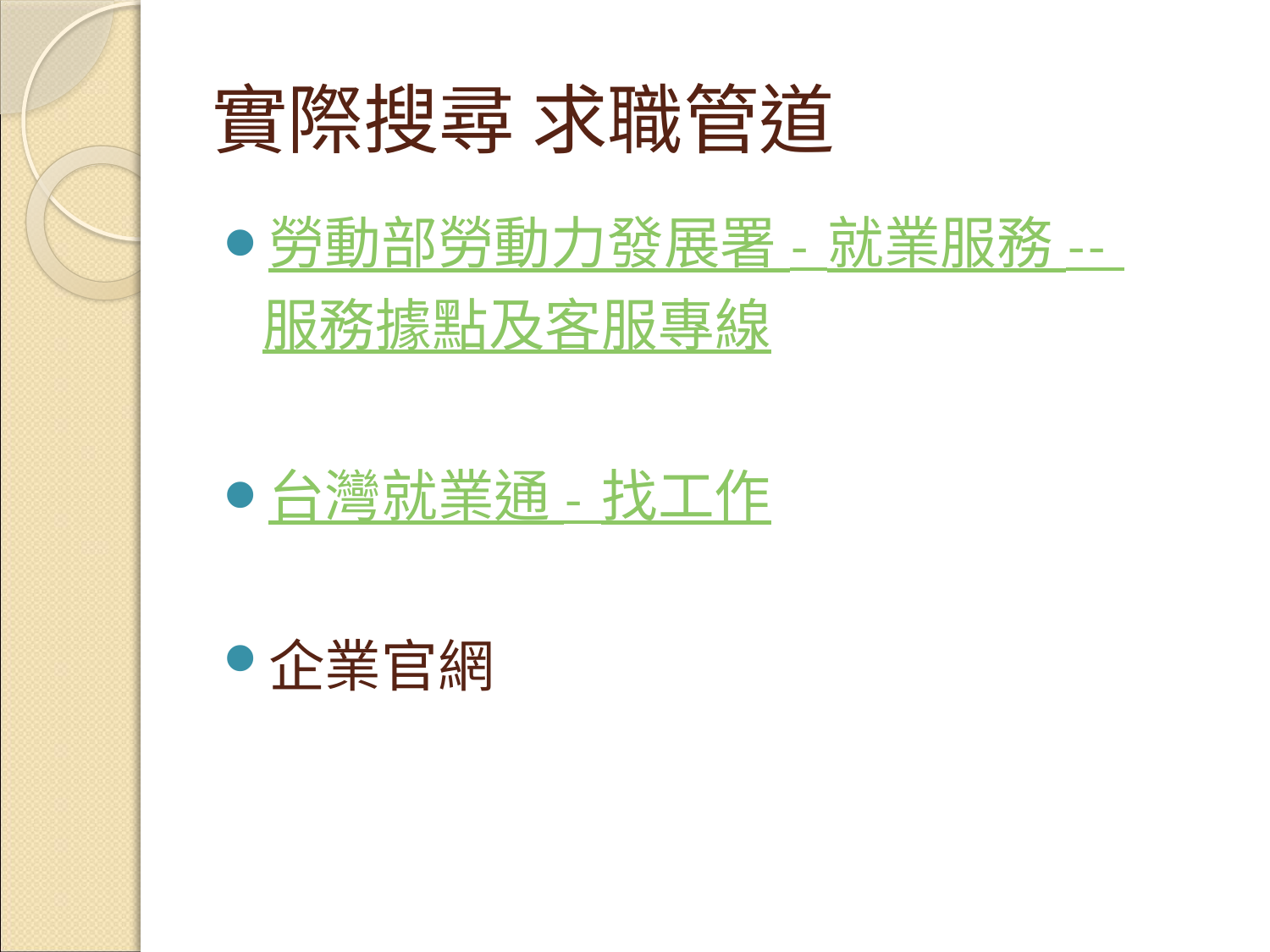

# 實際搜尋 求職管道
勞動部勞動力發展署 - 就業服務 -- 服務據點及客服專線

台灣就業通 - 找工作

企業官網